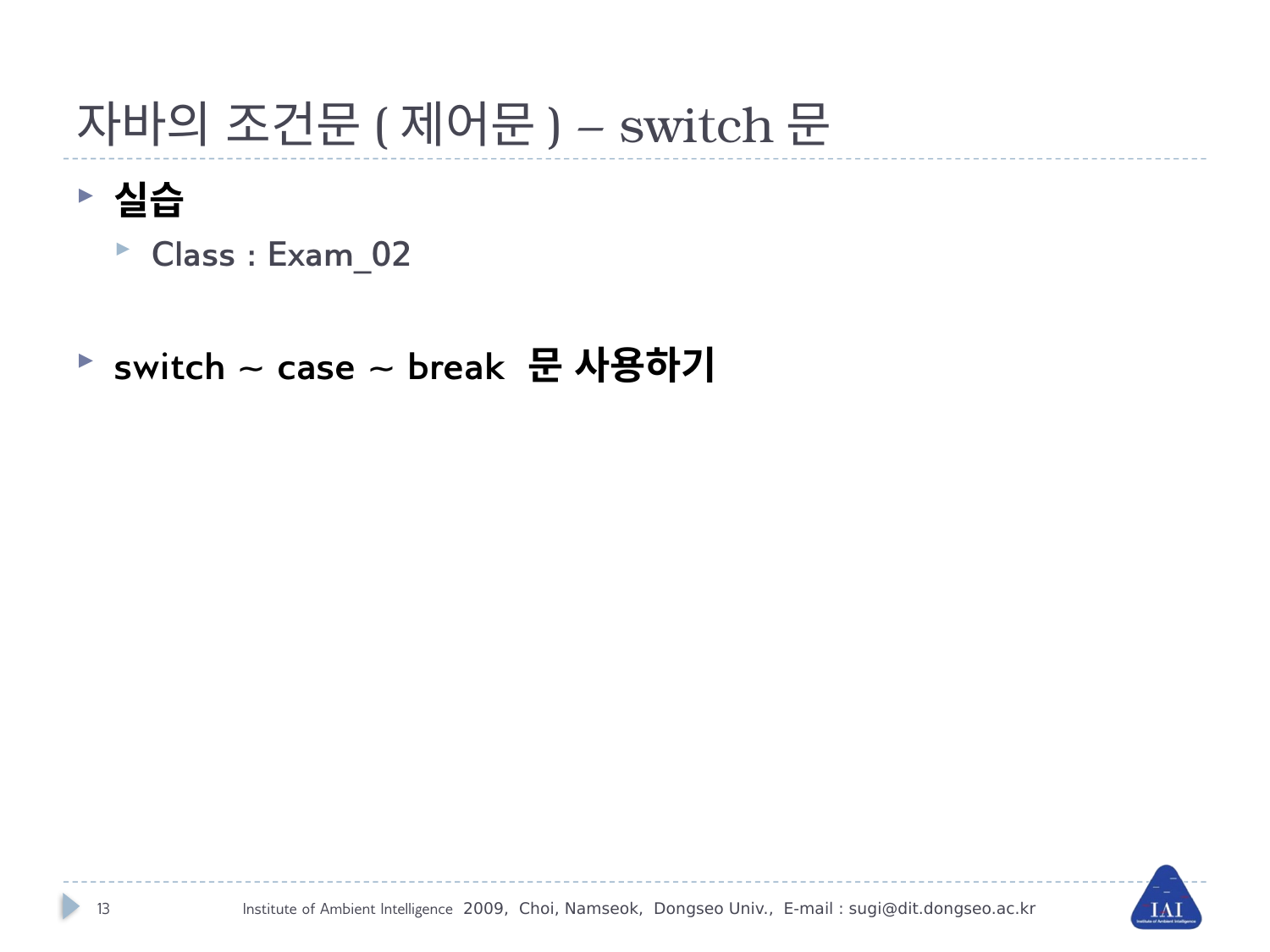

# 자바의 조건문(제어문) – switch문
실습
Class : Exam_02

switch ~ case ~ break 문 사용하기